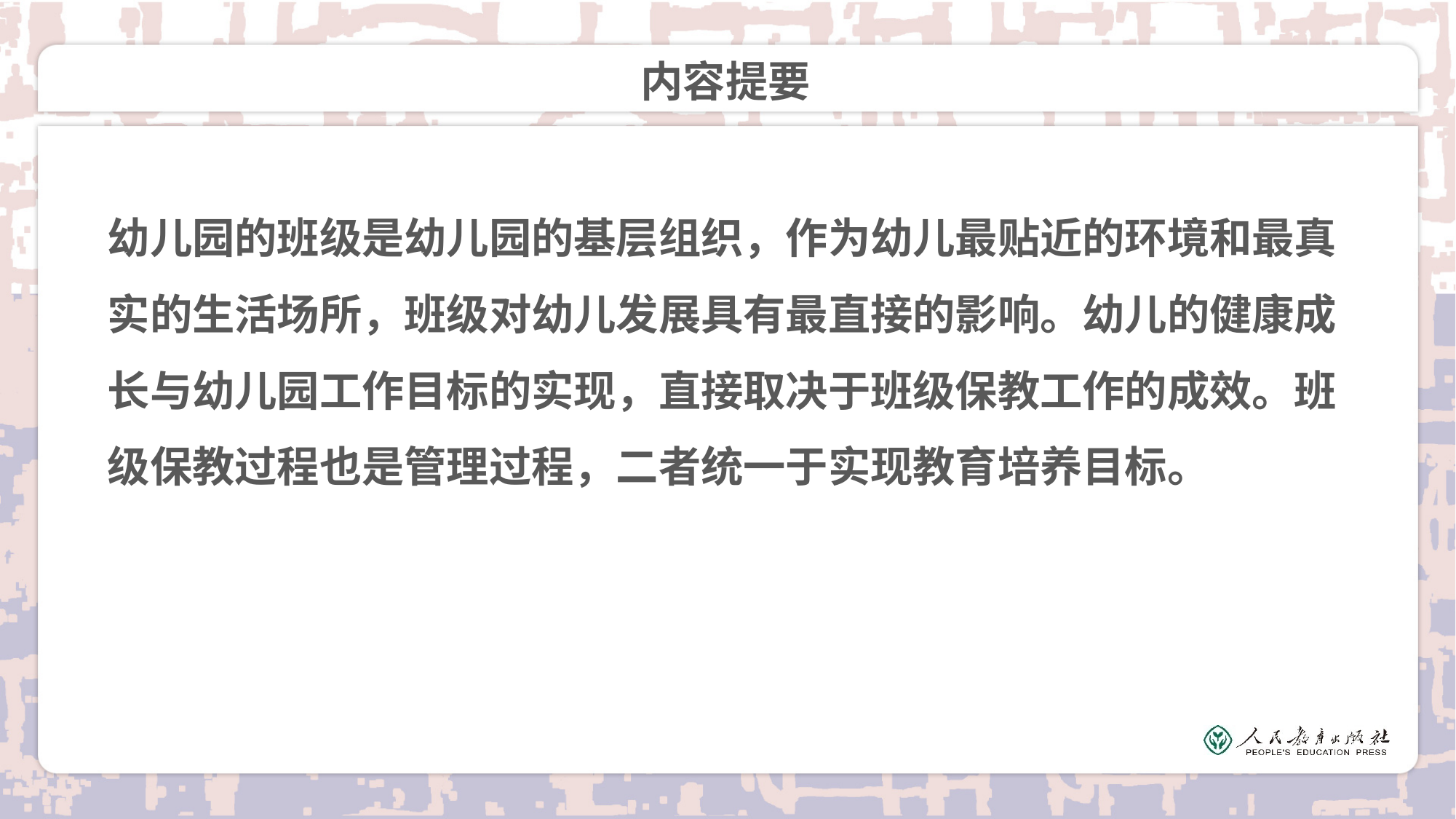

# 内容提要
幼儿园的班级是幼儿园的基层组织，作为幼儿最贴近的环境和最真实的生活场所，班级对幼儿发展具有最直接的影响。幼儿的健康成长与幼儿园工作目标的实现，直接取决于班级保教工作的成效。班级保教过程也是管理过程，二者统一于实现教育培养目标。